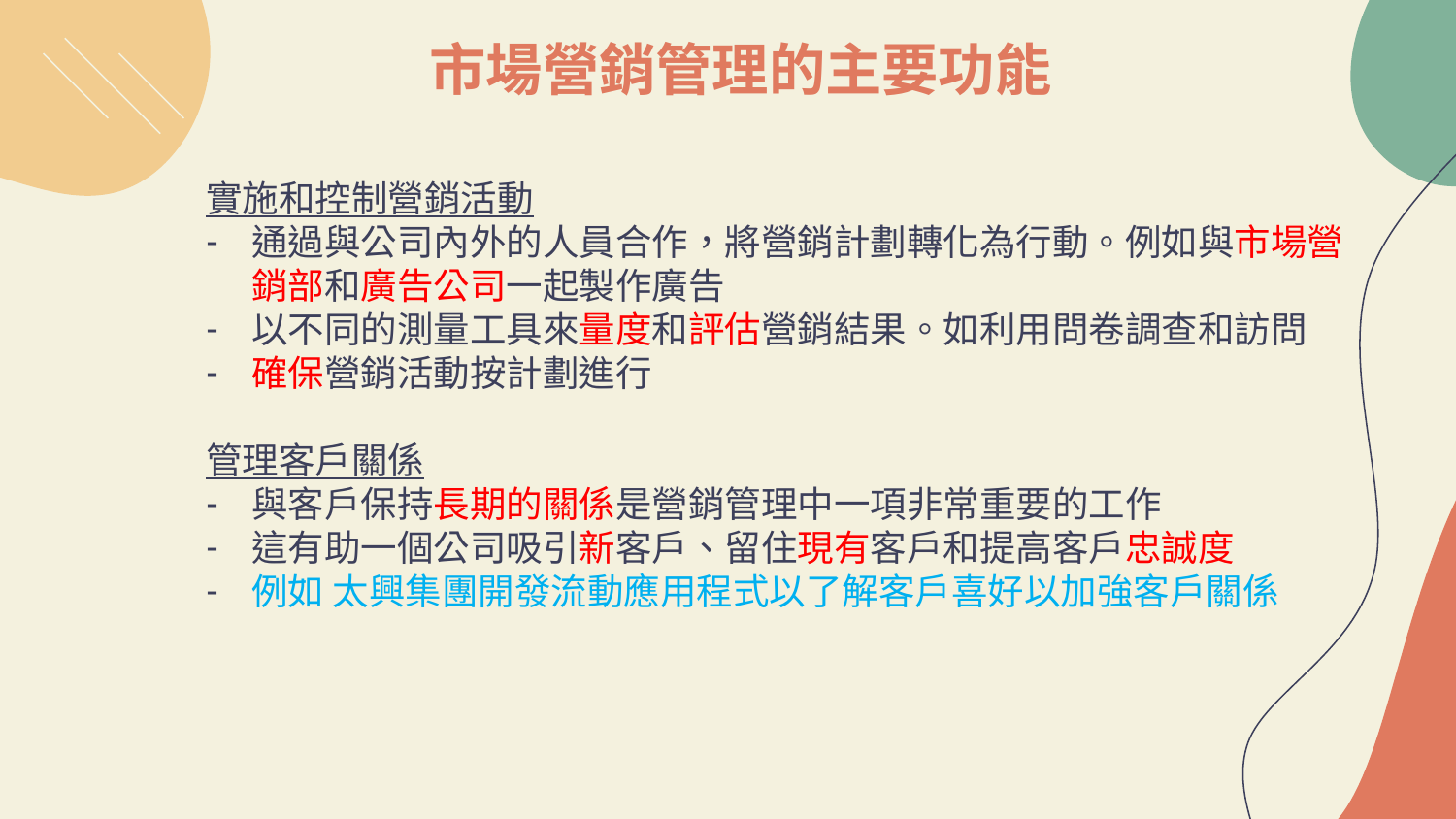

# 市場營銷管理的主要功能
實施和控制營銷活動
通過與公司內外的人員合作，將營銷計劃轉化為行動。例如與市場營銷部和廣告公司一起製作廣告
以不同的測量工具來量度和評估營銷結果。如利用問卷調查和訪問
確保營銷活動按計劃進行

管理客戶關係
與客戶保持長期的關係是營銷管理中一項非常重要的工作
這有助一個公司吸引新客戶、留住現有客戶和提高客戶忠誠度
例如 太興集團開發流動應用程式以了解客戶喜好以加強客戶關係